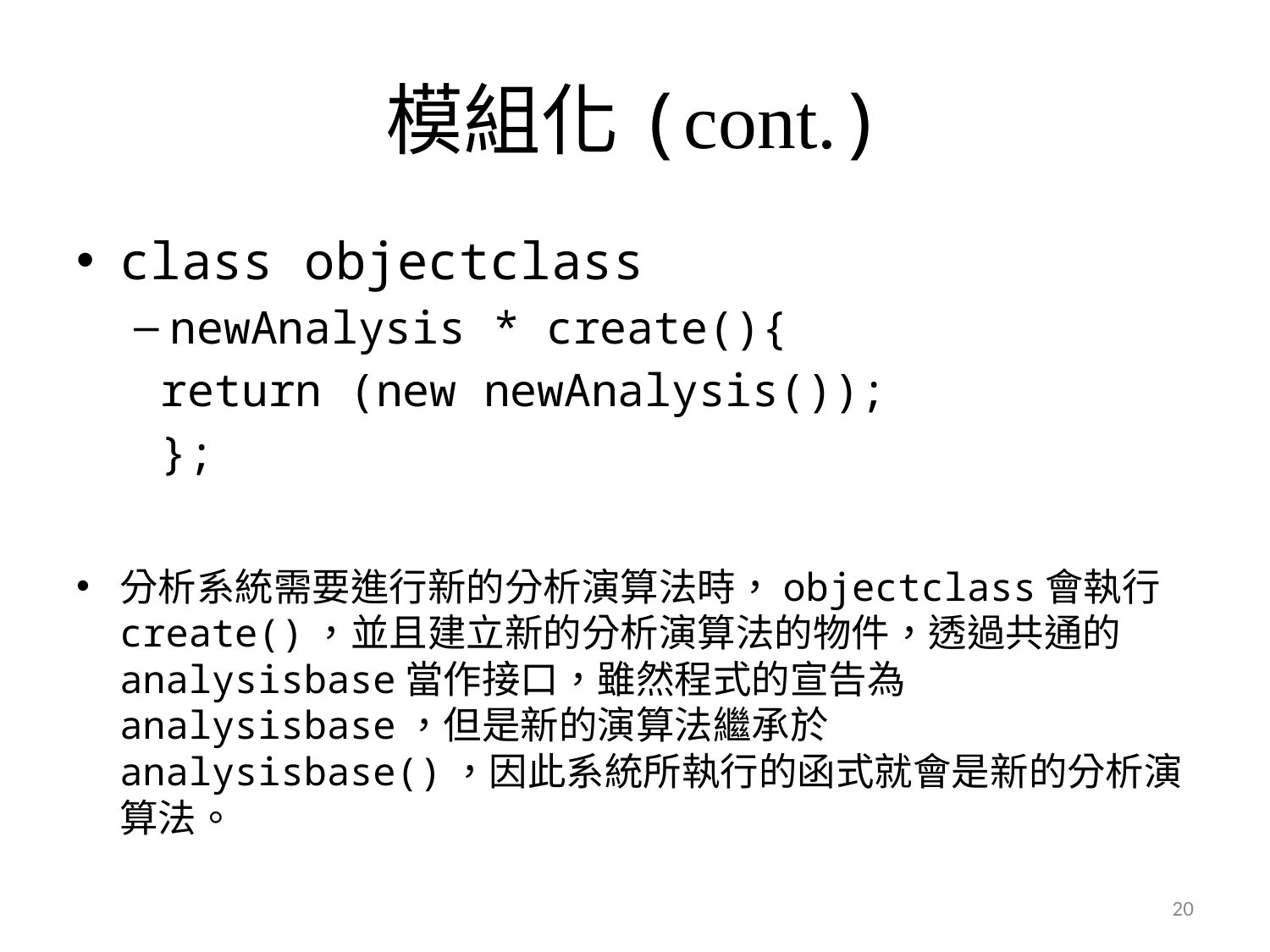

# 模組化(cont.)
class objectclass
newAnalysis * create(){
 return (new newAnalysis());
 };

分析系統需要進行新的分析演算法時，objectclass會執行create()，並且建立新的分析演算法的物件，透過共通的analysisbase當作接口，雖然程式的宣告為analysisbase，但是新的演算法繼承於analysisbase()，因此系統所執行的函式就會是新的分析演算法。

20